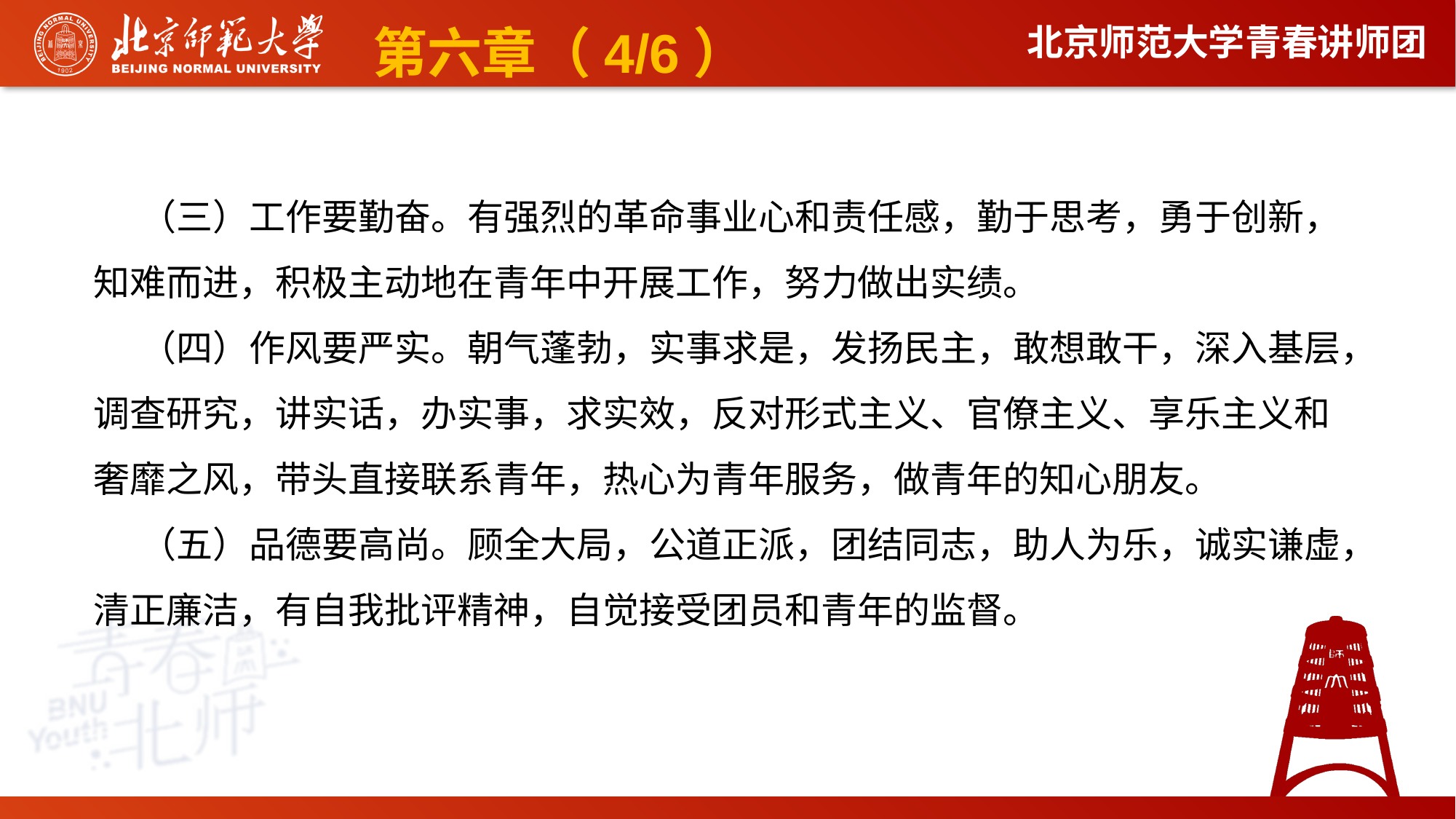

第六章（4/6）

（三）工作要勤奋。有强烈的革命事业心和责任感，勤于思考，勇于创新，知难而进，积极主动地在青年中开展工作，努力做出实绩。
（四）作风要严实。朝气蓬勃，实事求是，发扬民主，敢想敢干，深入基层，调查研究，讲实话，办实事，求实效，反对形式主义、官僚主义、享乐主义和奢靡之风，带头直接联系青年，热心为青年服务，做青年的知心朋友。
（五）品德要高尚。顾全大局，公道正派，团结同志，助人为乐，诚实谦虚，清正廉洁，有自我批评精神，自觉接受团员和青年的监督。